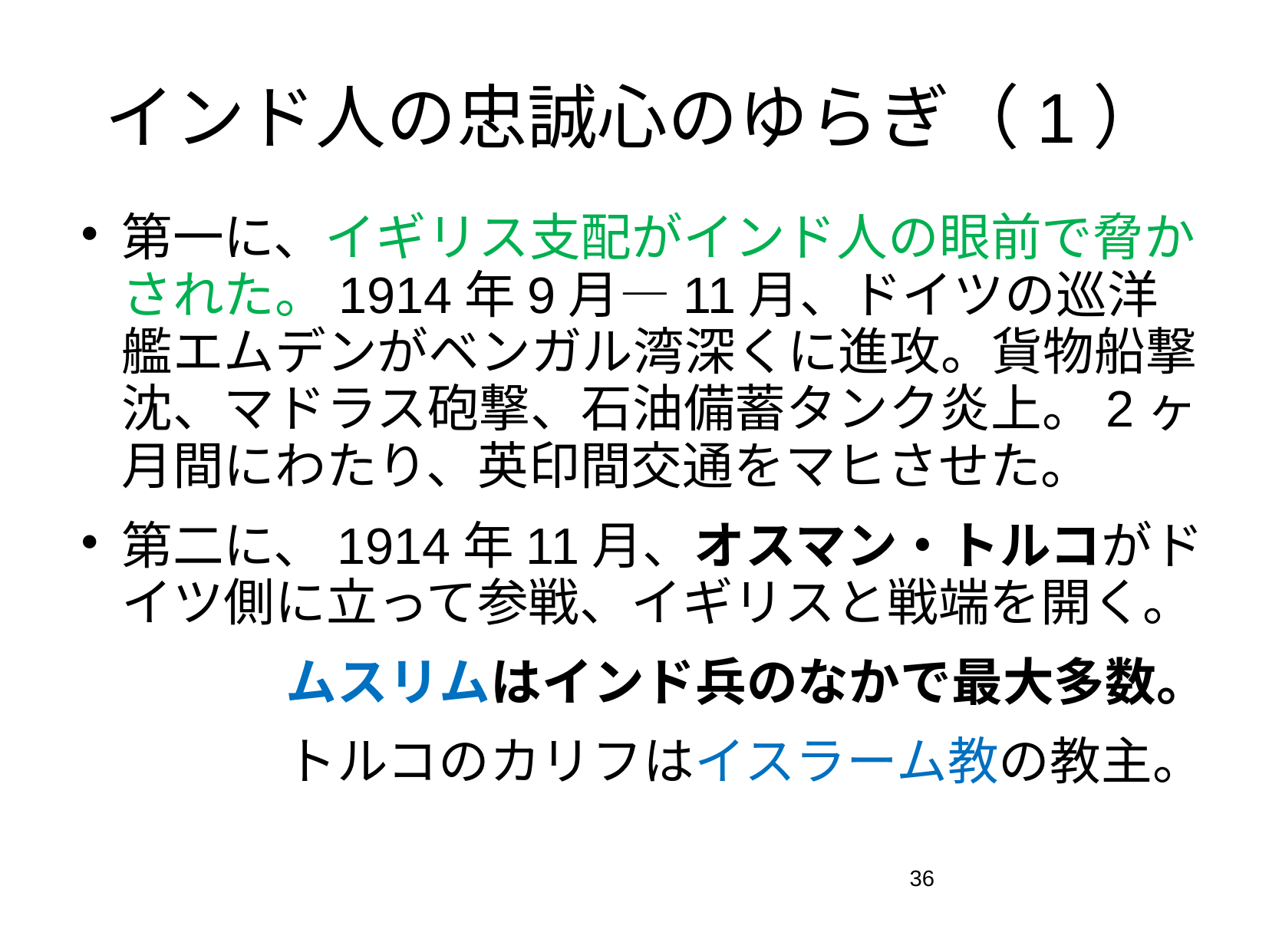

# インド人の忠誠心のゆらぎ（1）
第一に、イギリス支配がインド人の眼前で脅かされた。1914年9月―11月、ドイツの巡洋艦エムデンがベンガル湾深くに進攻。貨物船撃沈、マドラス砲撃、石油備蓄タンク炎上。2ヶ月間にわたり、英印間交通をマヒさせた。
第二に、1914年11月、オスマン・トルコがドイツ側に立って参戦、イギリスと戦端を開く。
　　　　ムスリムはインド兵のなかで最大多数。
　　　　トルコのカリフはイスラーム教の教主。
36